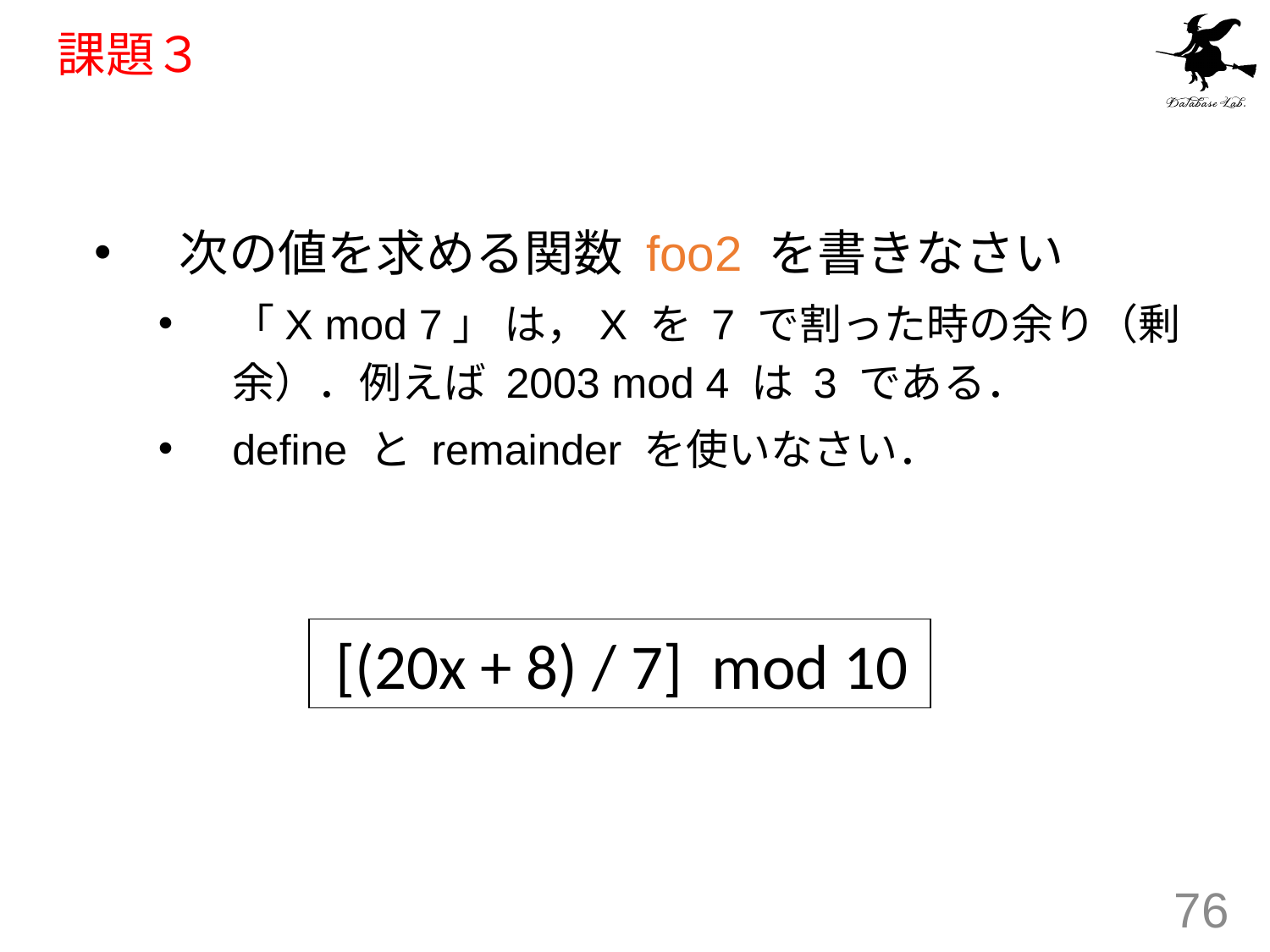

# 課題３
次の値を求める関数 foo2 を書きなさい
「X mod 7」 は，X を 7 で割った時の余り（剰余）．例えば 2003 mod 4 は 3 である．
define と remainder を使いなさい．

 [(20x + 8) / 7]  mod 10
76